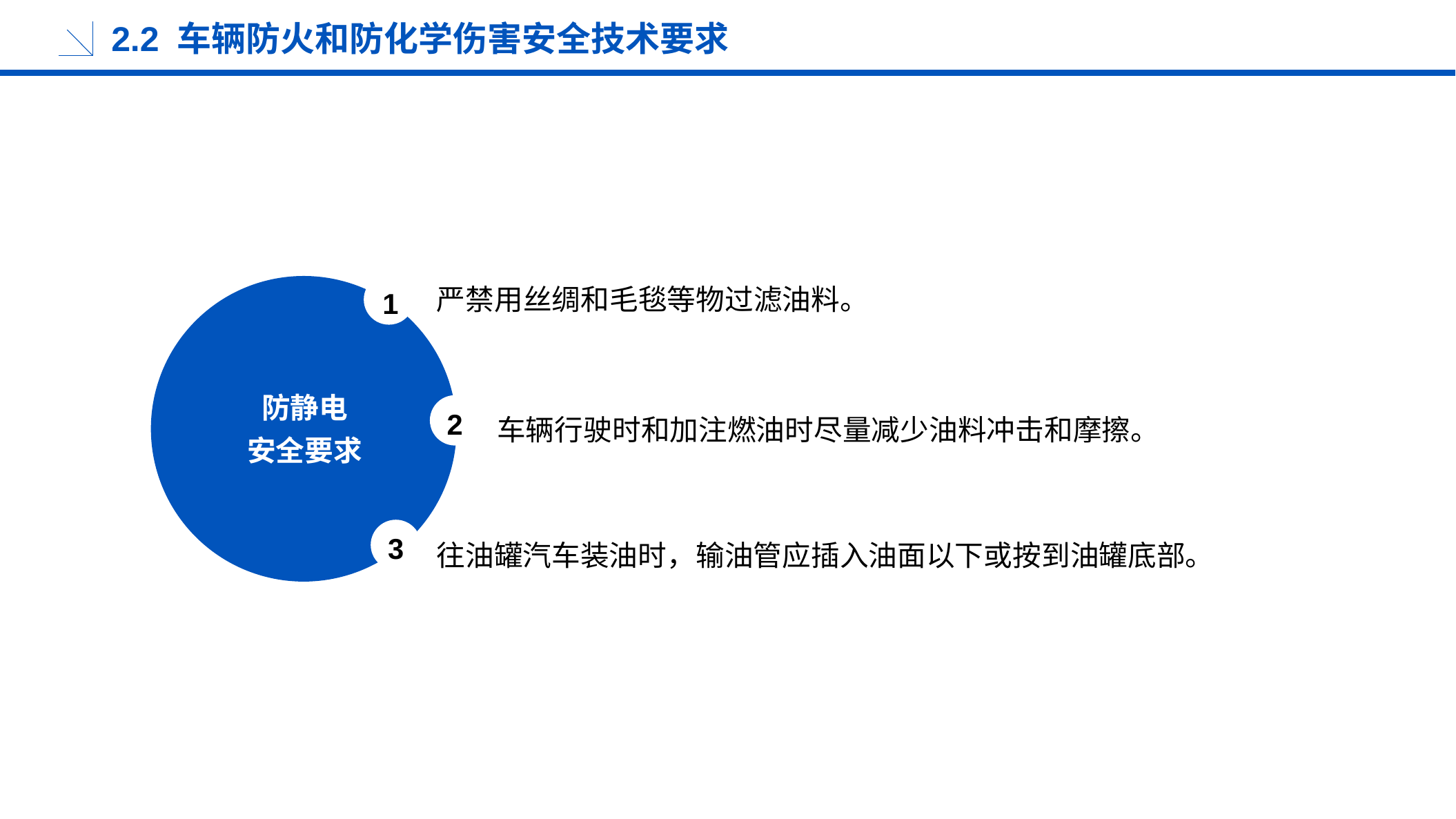

2.2 车辆防火和防化学伤害安全技术要求
严禁用丝绸和毛毯等物过滤油料。

1
防静电
安全要求

车辆行驶时和加注燃油时尽量减少油料冲击和摩擦。
2

往油罐汽车装油时，输油管应插入油面以下或按到油罐底部。
3